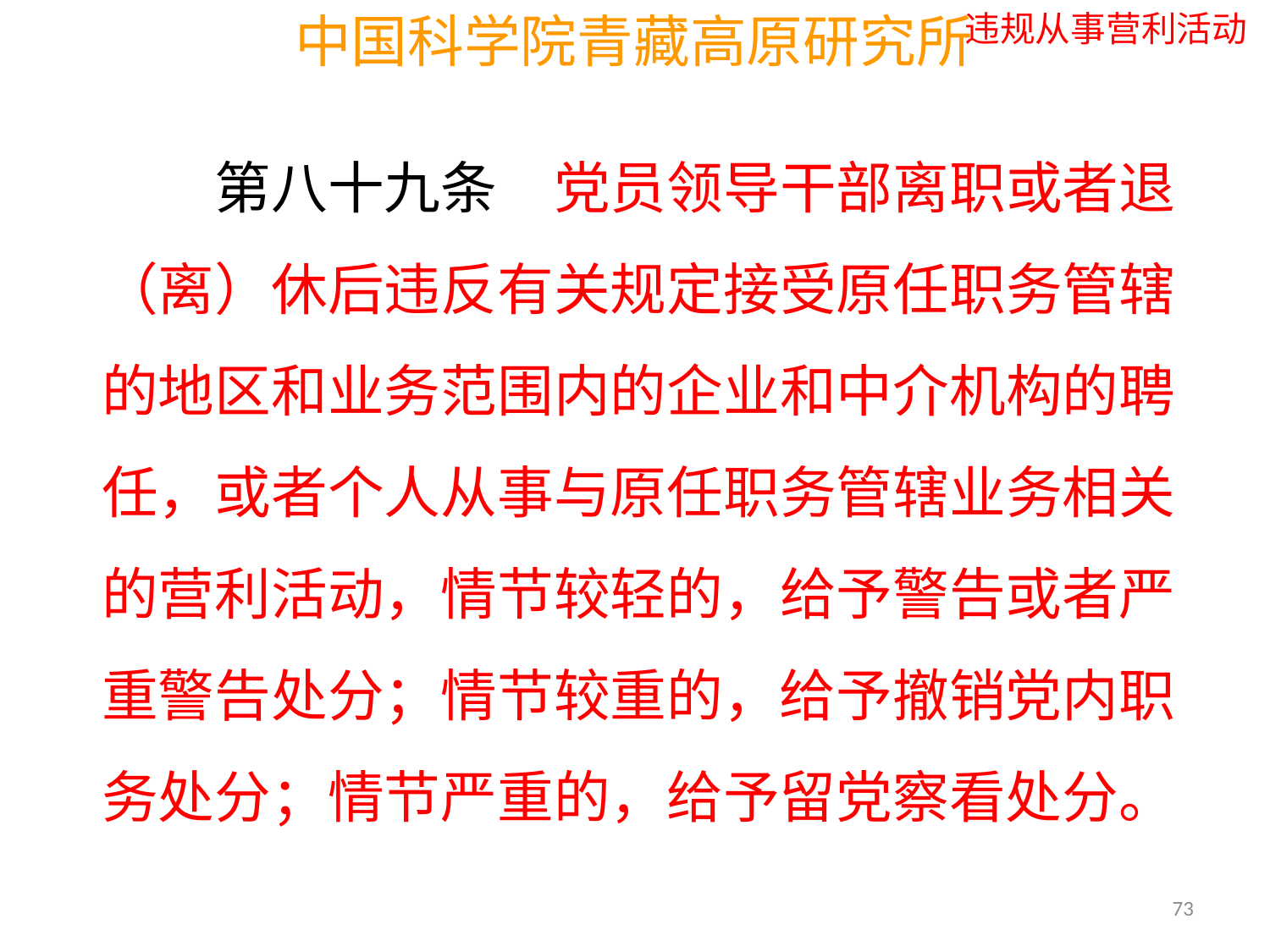

违规从事营利活动
　　第八十九条　党员领导干部离职或者退（离）休后违反有关规定接受原任职务管辖的地区和业务范围内的企业和中介机构的聘任，或者个人从事与原任职务管辖业务相关的营利活动，情节较轻的，给予警告或者严重警告处分；情节较重的，给予撤销党内职务处分；情节严重的，给予留党察看处分。
73